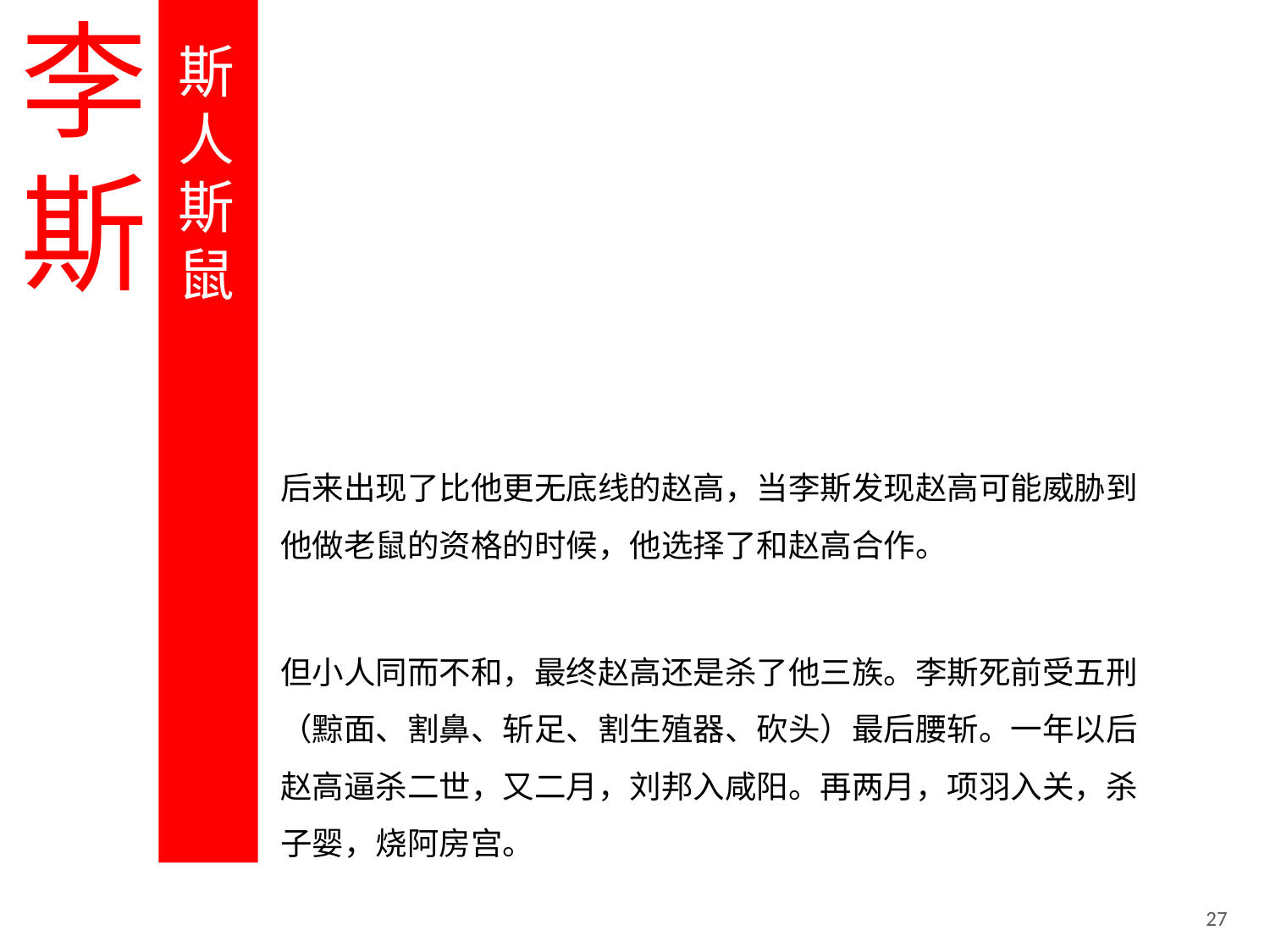

李斯
斯人斯鼠
后来出现了比他更无底线的赵高，当李斯发现赵高可能威胁到他做老鼠的资格的时候，他选择了和赵高合作。

但小人同而不和，最终赵高还是杀了他三族。李斯死前受五刑（黥面、割鼻、斩足、割生殖器、砍头）最后腰斩。一年以后赵高逼杀二世，又二月，刘邦入咸阳。再两月，项羽入关，杀子婴，烧阿房宫。
27